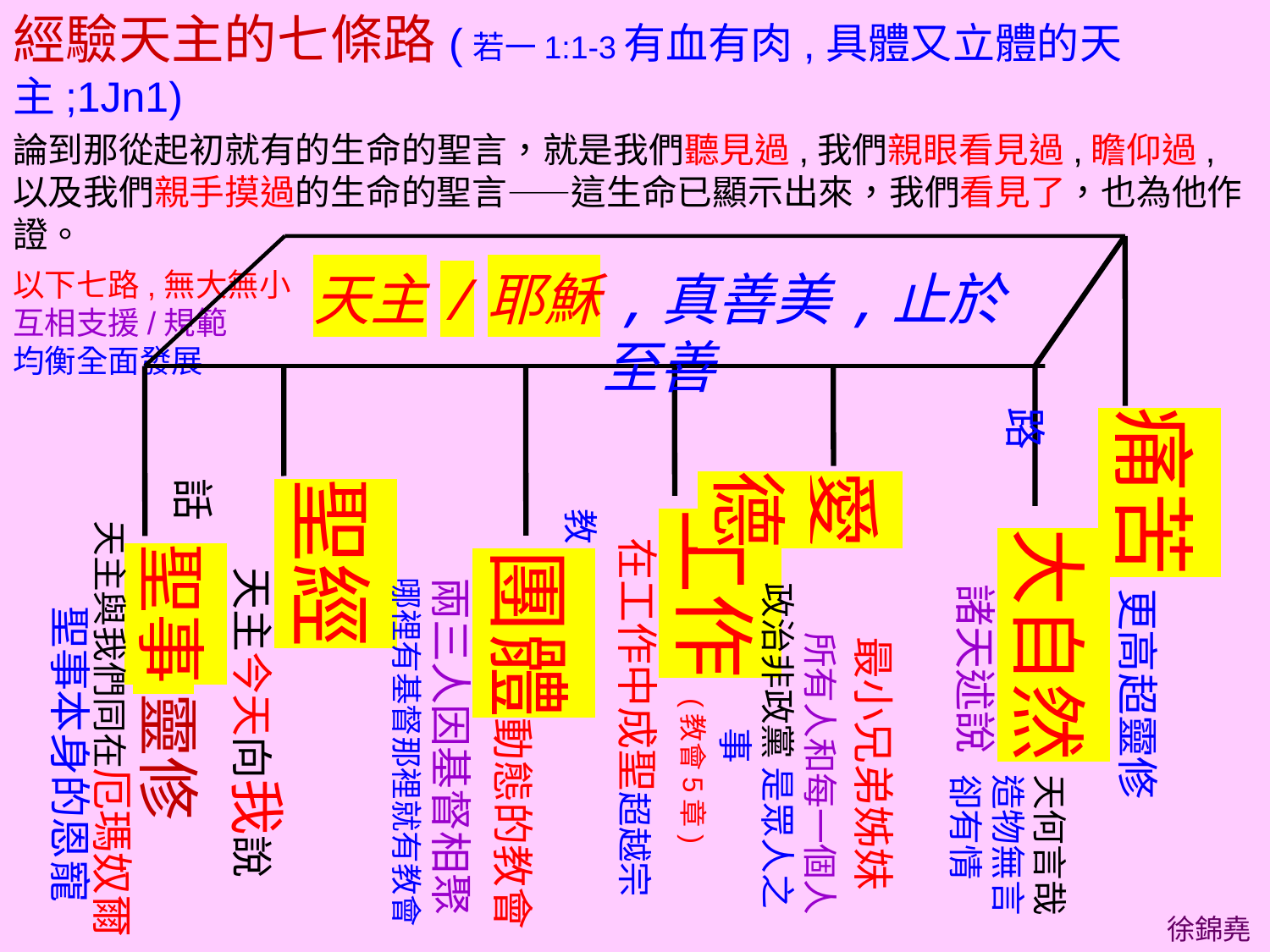

經驗天主的七條路(若一1:1-3有血有肉,具體又立體的天主;1Jn1)
論到那從起初就有的生命的聖言，就是我們聽見過,我們親眼看見過,瞻仰過,以及我們親手摸過的生命的聖言——這生命已顯示出來，我們看見了，也為他作證。
以下七路,無大無小
互相支援/規範
均衡全面發展

天主/耶穌,真善美,止於至善

痛苦 更高超靈修路
    聖事 靈修
     天主與我們同在厄瑪奴爾
               聖事本身的恩寵
愛德
聖經
       天主今天向我說話
工作(教會5章)
  在工作中成聖超越宗教
大自然
    諸天述說
團體動態的教會
  兩三人因基督相聚
   哪裡有基督那裡就有教會
 最小兄弟姊妹
      所有人和每一個人
政治非政黨 是眾人之事
天何言哉造物無言卻有情
徐錦堯